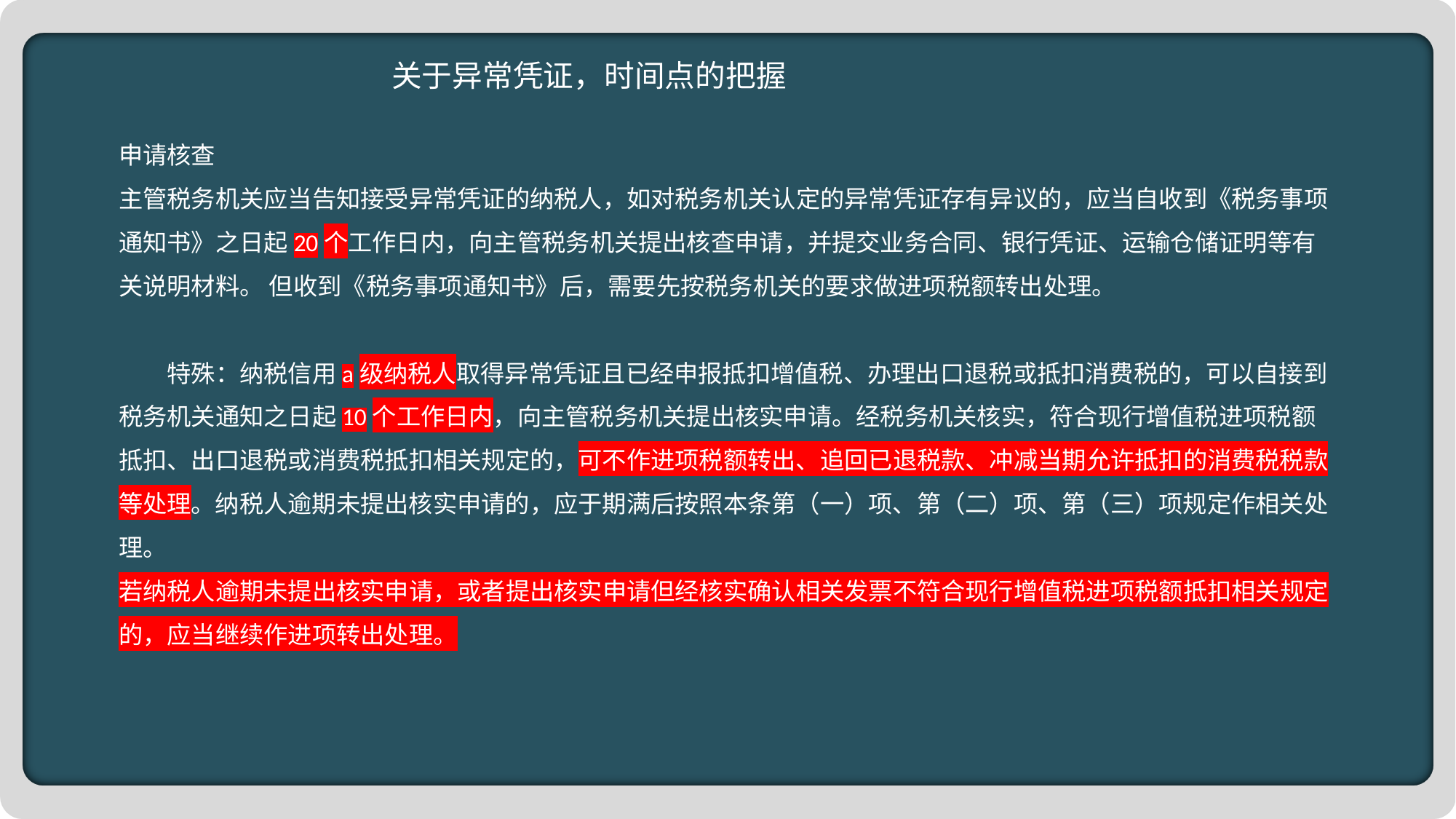

关于异常凭证，时间点的把握
申请核查
主管税务机关应当告知接受异常凭证的纳税人，如对税务机关认定的异常凭证存有异议的，应当自收到《税务事项通知书》之日起20个工作日内，向主管税务机关提出核查申请，并提交业务合同、银行凭证、运输仓储证明等有关说明材料。 但收到《税务事项通知书》后，需要先按税务机关的要求做进项税额转出处理。

　　特殊：纳税信用a级纳税人取得异常凭证且已经申报抵扣增值税、办理出口退税或抵扣消费税的，可以自接到税务机关通知之日起10个工作日内，向主管税务机关提出核实申请。经税务机关核实，符合现行增值税进项税额抵扣、出口退税或消费税抵扣相关规定的，可不作进项税额转出、追回已退税款、冲减当期允许抵扣的消费税税款等处理。纳税人逾期未提出核实申请的，应于期满后按照本条第（一）项、第（二）项、第（三）项规定作相关处理。
若纳税人逾期未提出核实申请，或者提出核实申请但经核实确认相关发票不符合现行增值税进项税额抵扣相关规定的，应当继续作进项转出处理。